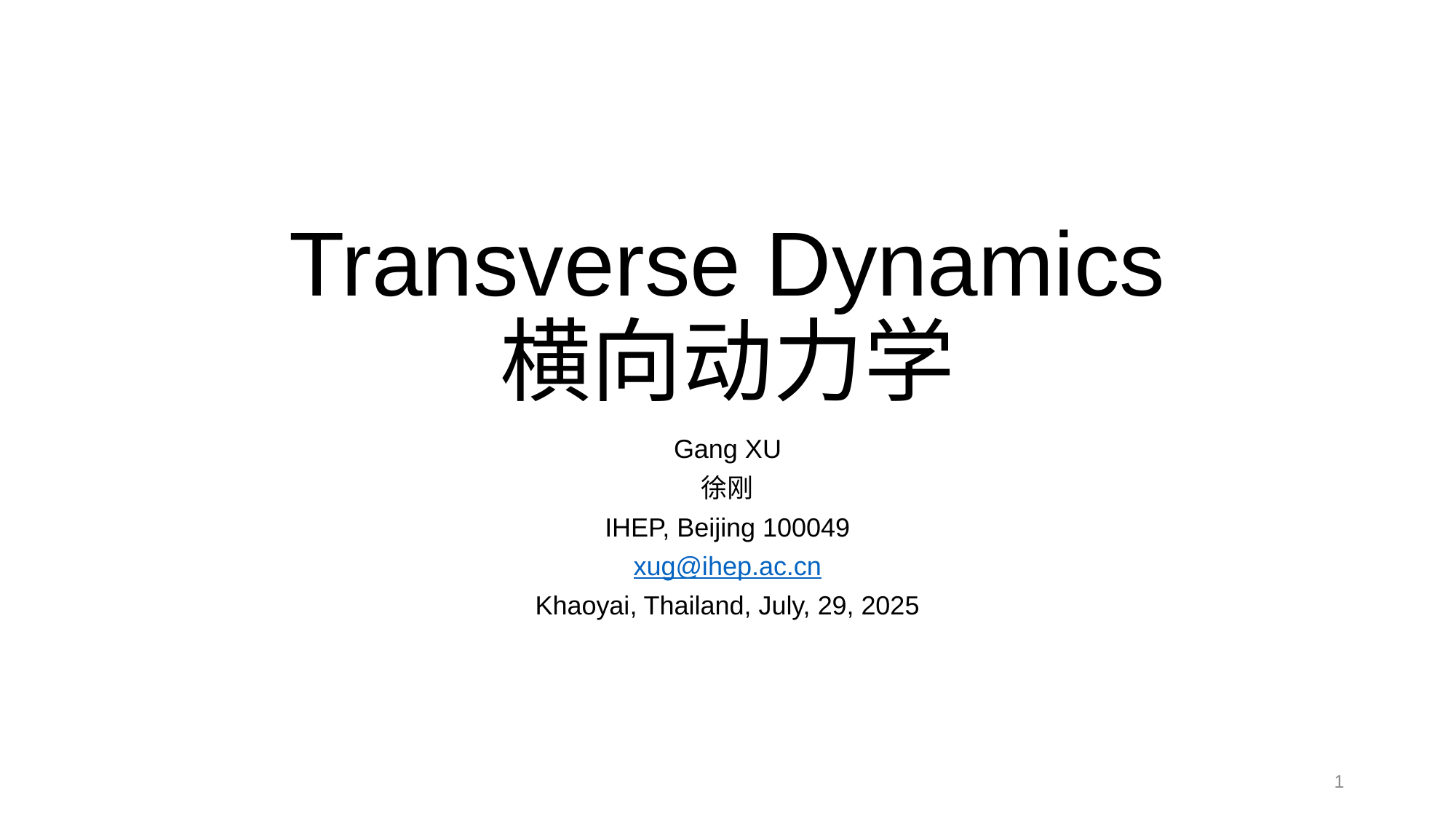

# Transverse Dynamics 横向动力学
Gang XU
徐刚
IHEP, Beijing 100049
xug@ihep.ac.cn
Khaoyai, Thailand, July, 29, 2025
1